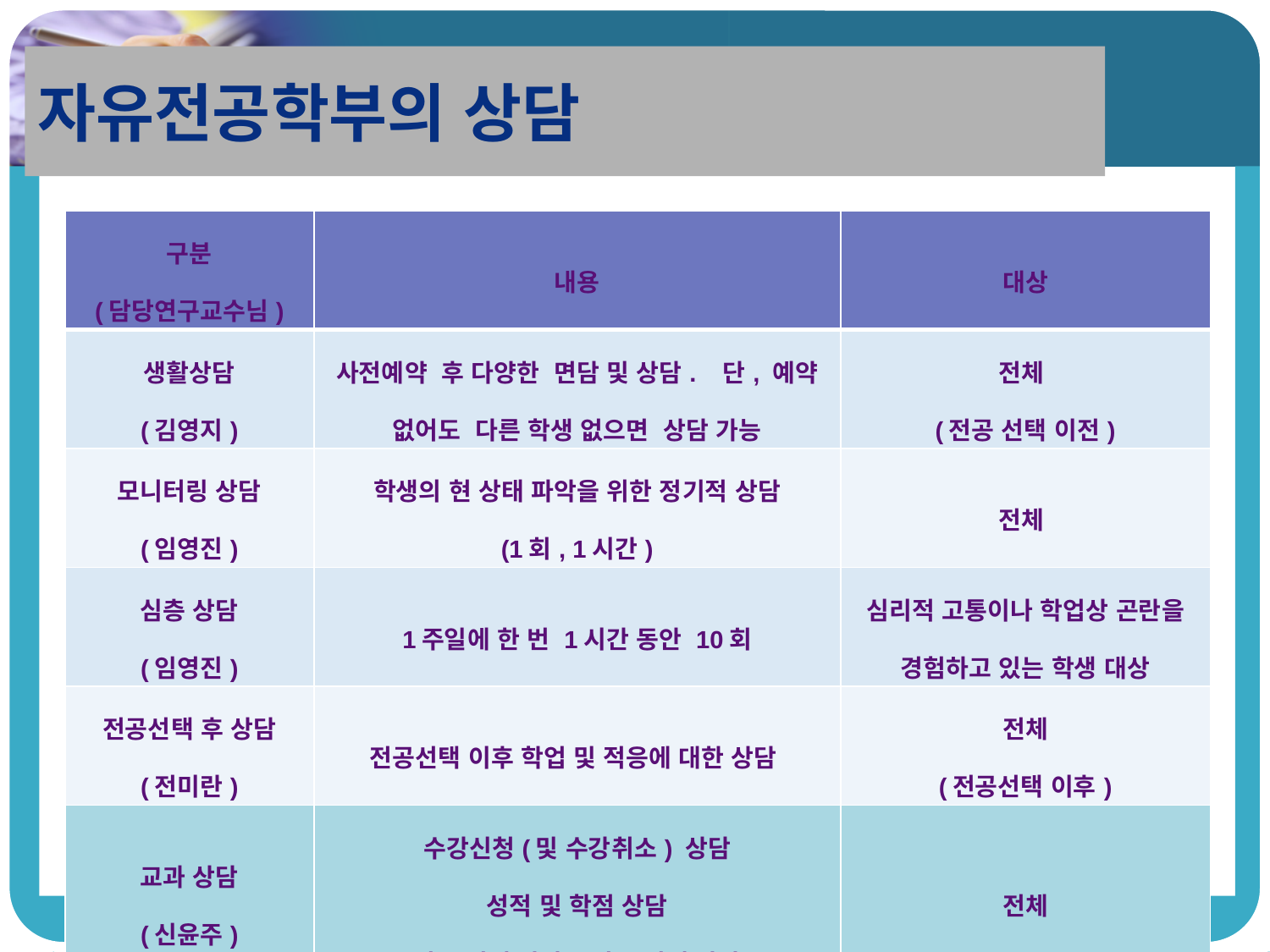

자유전공학부의 상담
| 구분 (담당연구교수님) | 내용 | 대상 |
| --- | --- | --- |
| 생활상담 (김영지) | 사전예약 후 다양한 면담 및 상담. 단, 예약 없어도 다른 학생 없으면 상담 가능 | 전체 (전공 선택 이전) |
| 모니터링 상담 (임영진) | 학생의 현 상태 파악을 위한 정기적 상담 (1회, 1시간) | 전체 |
| 심층 상담 (임영진) | 1주일에 한 번 1시간 동안 10회 | 심리적 고통이나 학업상 곤란을 경험하고 있는 학생 대상 |
| 전공선택 후 상담 (전미란) | 전공선택 이후 학업 및 적응에 대한 상담 | 전체 (전공선택 이후) |
| 교과 상담 (신윤주) | 수강신청(및 수강취소) 상담 성적 및 학점 상담 전공 선택 상담/ 전공 설계 상담 | 전체 |